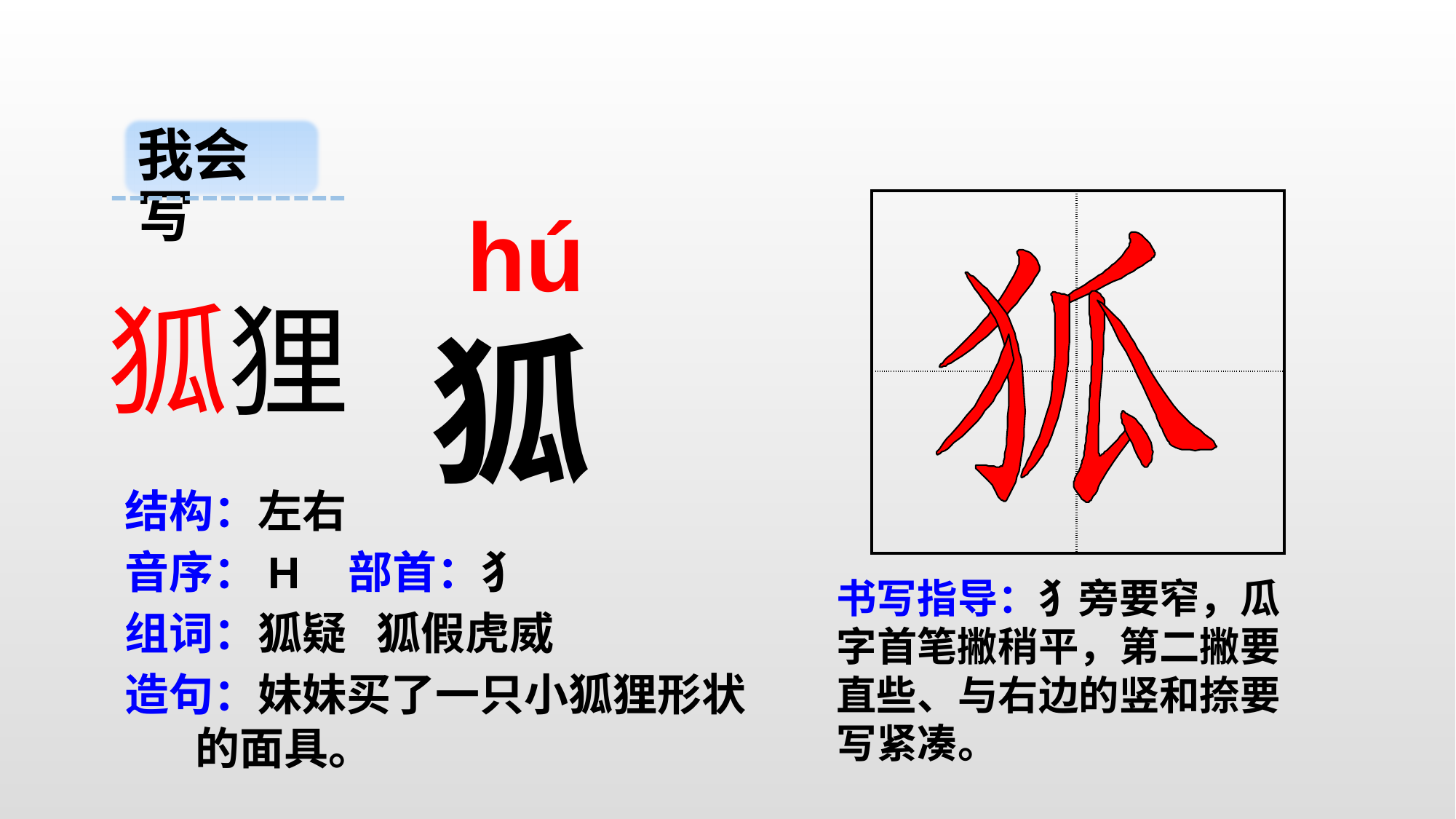

我会写

 hú
|  |  |
| --- | --- |
|  |  |

狐狸

狐

结构：左右
音序：H   部首：犭
书写指导：犭旁要窄，瓜字首笔撇稍平，第二撇要直些、与右边的竖和捺要写紧凑。
组词：狐疑   狐假虎威
造句：妹妹买了一只小狐狸形状
      的面具。